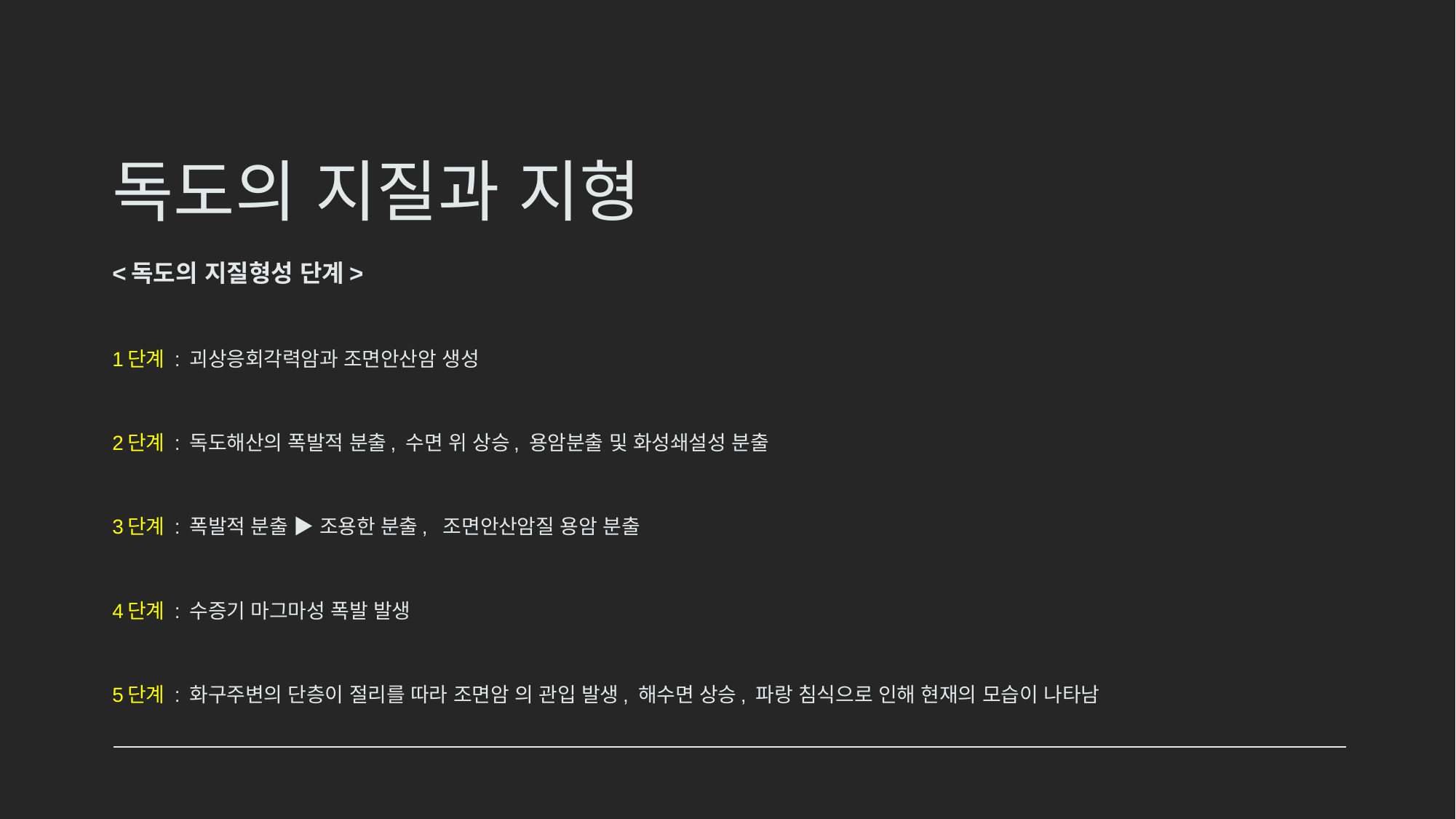

# 독도의 지질과 지형
<독도의 지질형성 단계>

1단계 : 괴상응회각력암과 조면안산암 생성

2단계 : 독도해산의 폭발적 분출, 수면 위 상승, 용암분출 및 화성쇄설성 분출

3단계 : 폭발적 분출 ▶ 조용한 분출,  조면안산암질 용암 분출

4단계 : 수증기 마그마성 폭발 발생

5단계 : 화구주변의 단층이 절리를 따라 조면암 의 관입 발생, 해수면 상승, 파랑 침식으로 인해 현재의 모습이 나타남